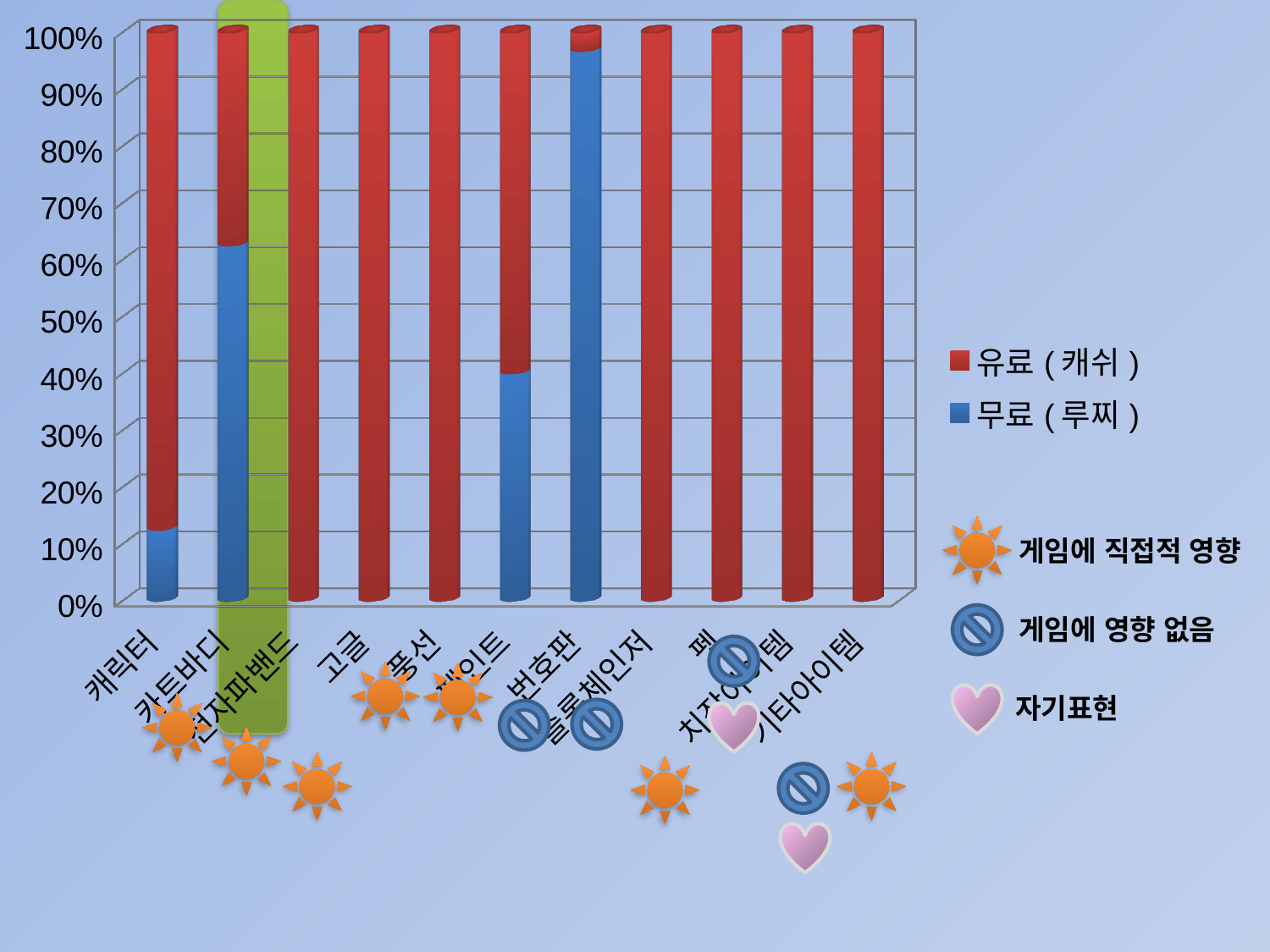

[unsupported chart]

게임에 직접적 영향

게임에 영향 없음

자기표현